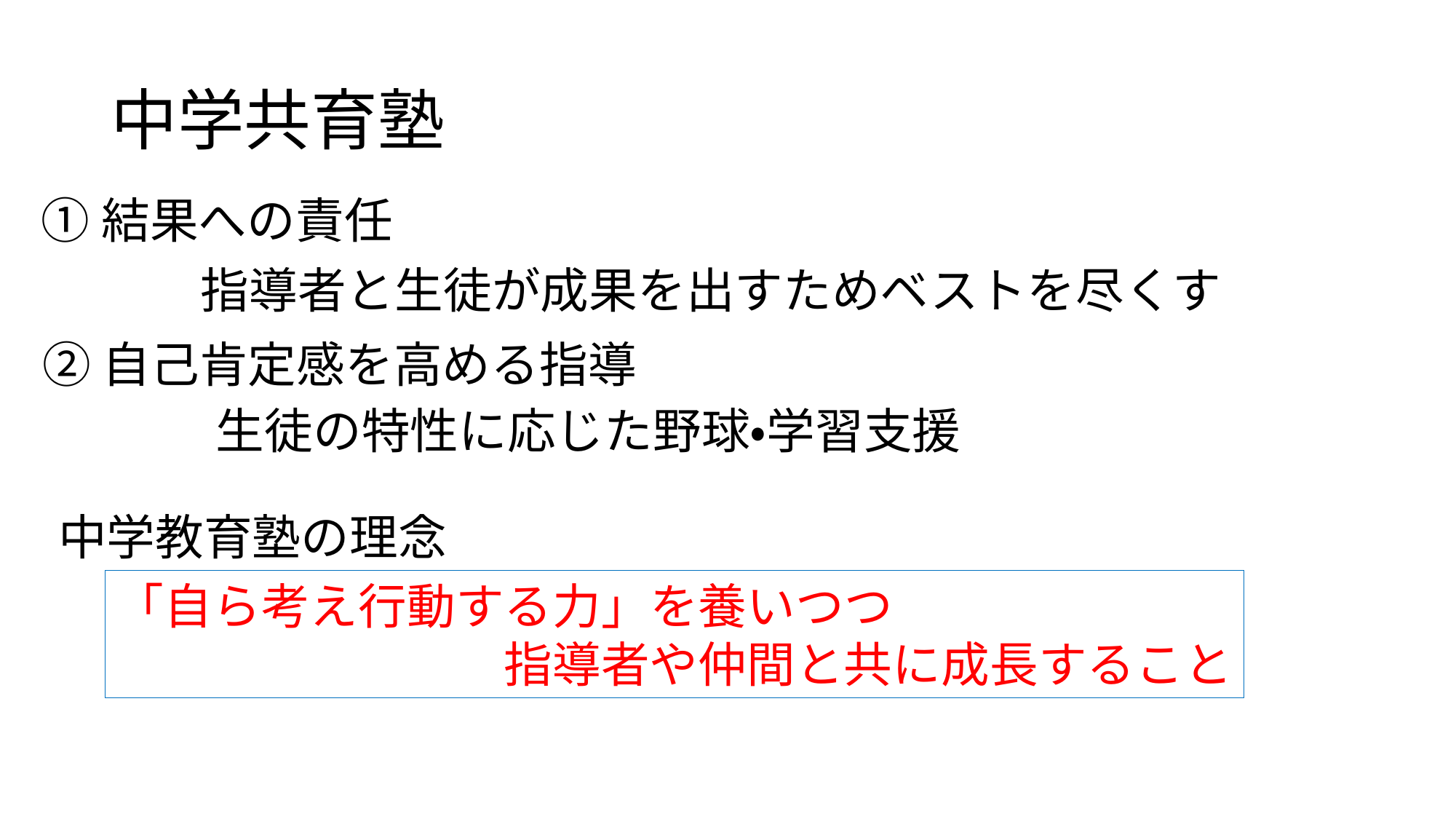

# 中学共育塾
①結果への責任
指導者と生徒が成果を出すためベストを尽くす
②自己肯定感を高める指導
生徒の特性に応じた野球・学習支援
中学教育塾の理念
「自ら考え行動する力」を養いつつ
　　　　　　　　指導者や仲間と共に成長すること